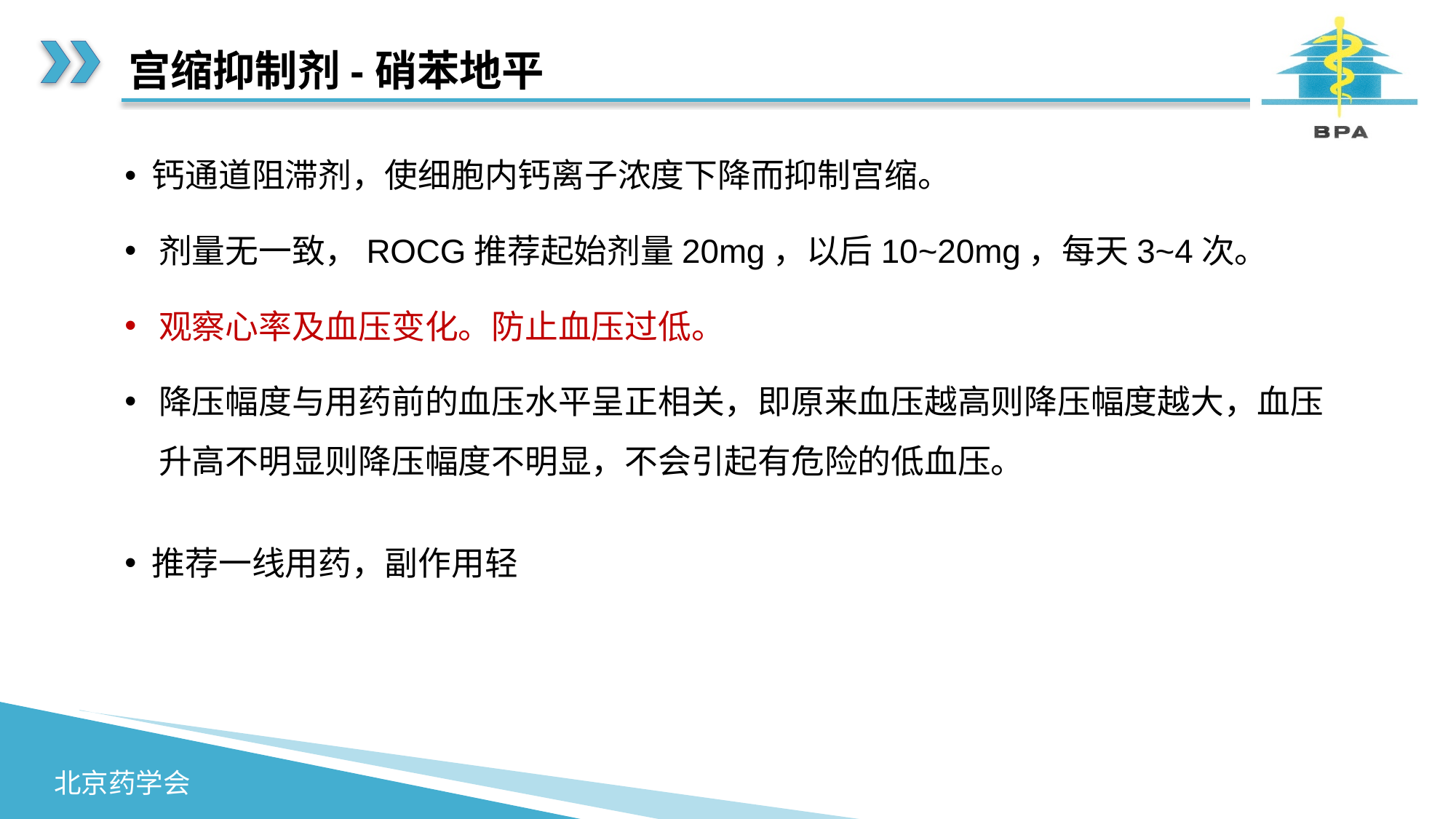

# 宫缩抑制剂-硝苯地平
钙通道阻滞剂，使细胞内钙离子浓度下降而抑制宫缩。
剂量无一致，ROCG推荐起始剂量20mg，以后10~20mg，每天3~4次。
观察心率及血压变化。防止血压过低。
降压幅度与用药前的血压水平呈正相关，即原来血压越高则降压幅度越大，血压升高不明显则降压幅度不明显，不会引起有危险的低血压。

推荐一线用药，副作用轻